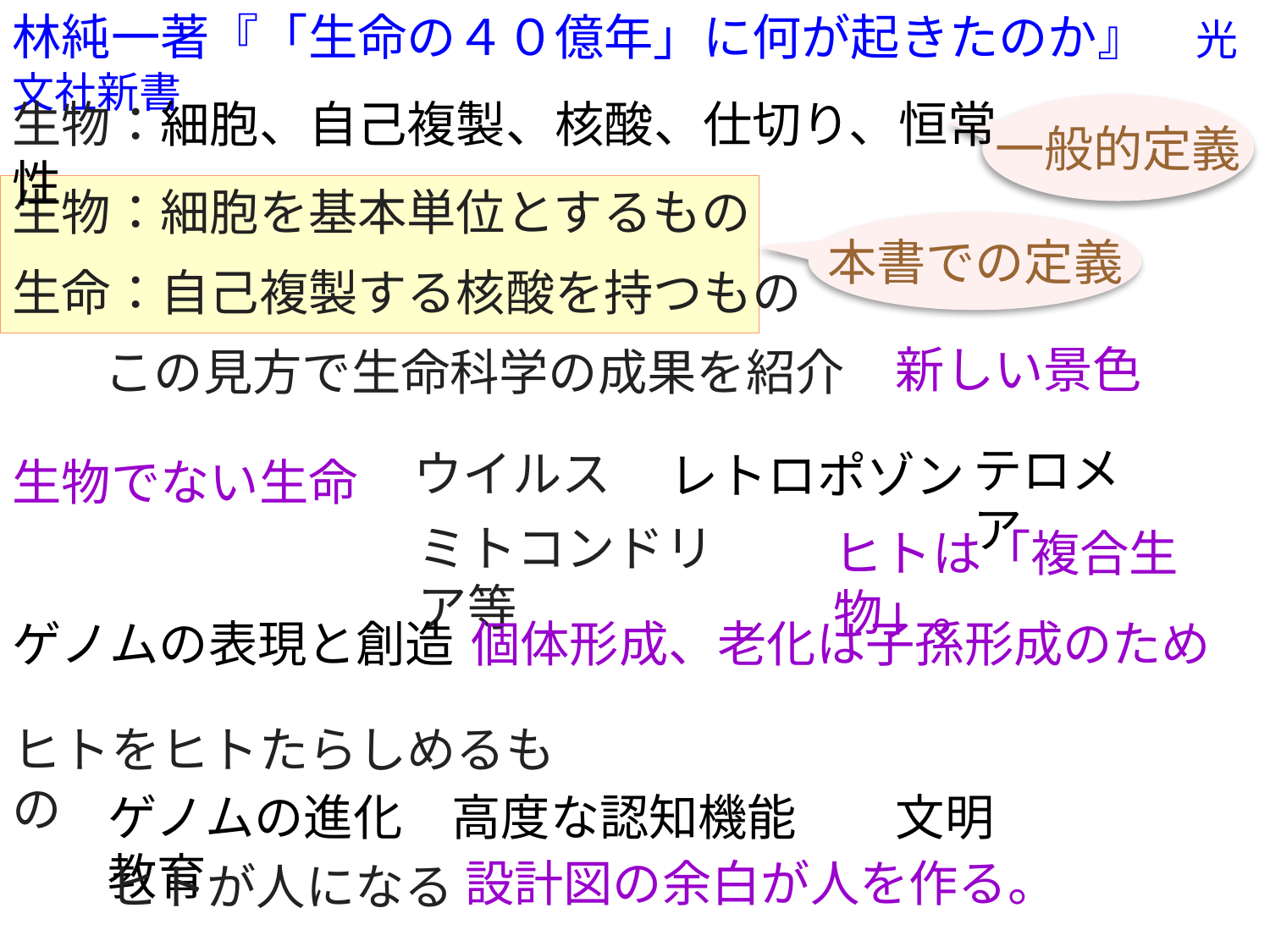

林純一著『「生命の４０億年」に何が起きたのか』　光文社新書
生物：細胞、自己複製、核酸、仕切り、恒常性
一般的定義
生物：細胞を基本単位とするもの

本書での定義
生命：自己複製する核酸を持つもの
新しい景色
この見方で生命科学の成果を紹介
テロメア
ウイルス
レトロポゾン
生物でない生命
ミトコンドリア等
ヒトは「複合生物」。
ゲノムの表現と創造
個体形成、老化は子孫形成のため
ヒトをヒトたらしめるもの
ゲノムの進化　高度な認知機能　　文明　教育
設計図の余白が人を作る。
ヒトが人になる